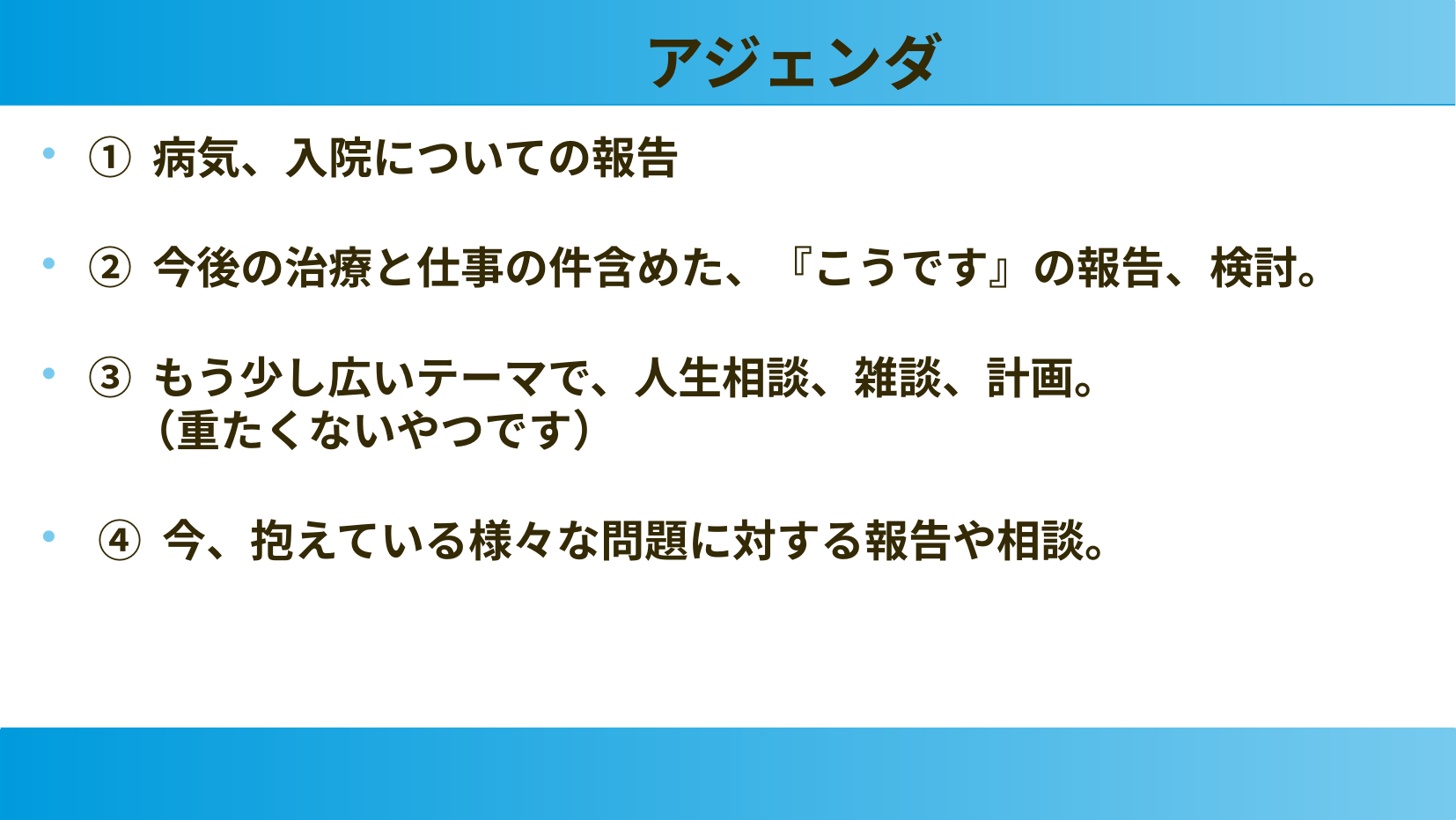

アジェンダ
① 病気、入院についての報告
② 今後の治療と仕事の件含めた、『こうです』の報告、検討。
③ もう少し広いテーマで、人生相談、雑談、計画。　　　　　　（重たくないやつです）
 ④ 今、抱えている様々な問題に対する報告や相談。